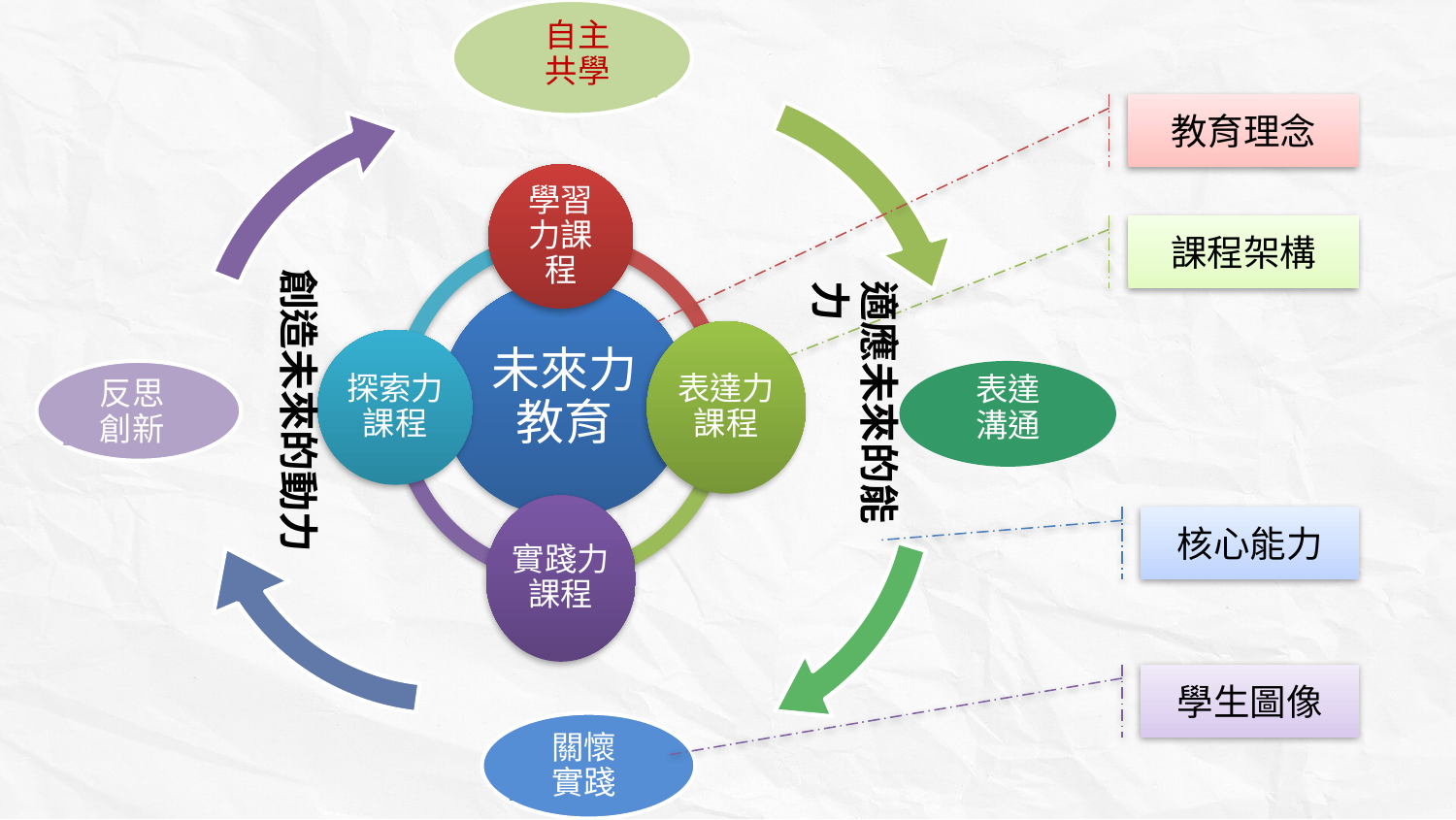

自主
共學

未來力教育
學習力課程
表達力課程
實踐力課程
探索力課程

反思
創新

表達
溝通

關懷
實踐

教育理念
課程架構
核心能力
學生圖像
創造未來的動力
適應未來的能力